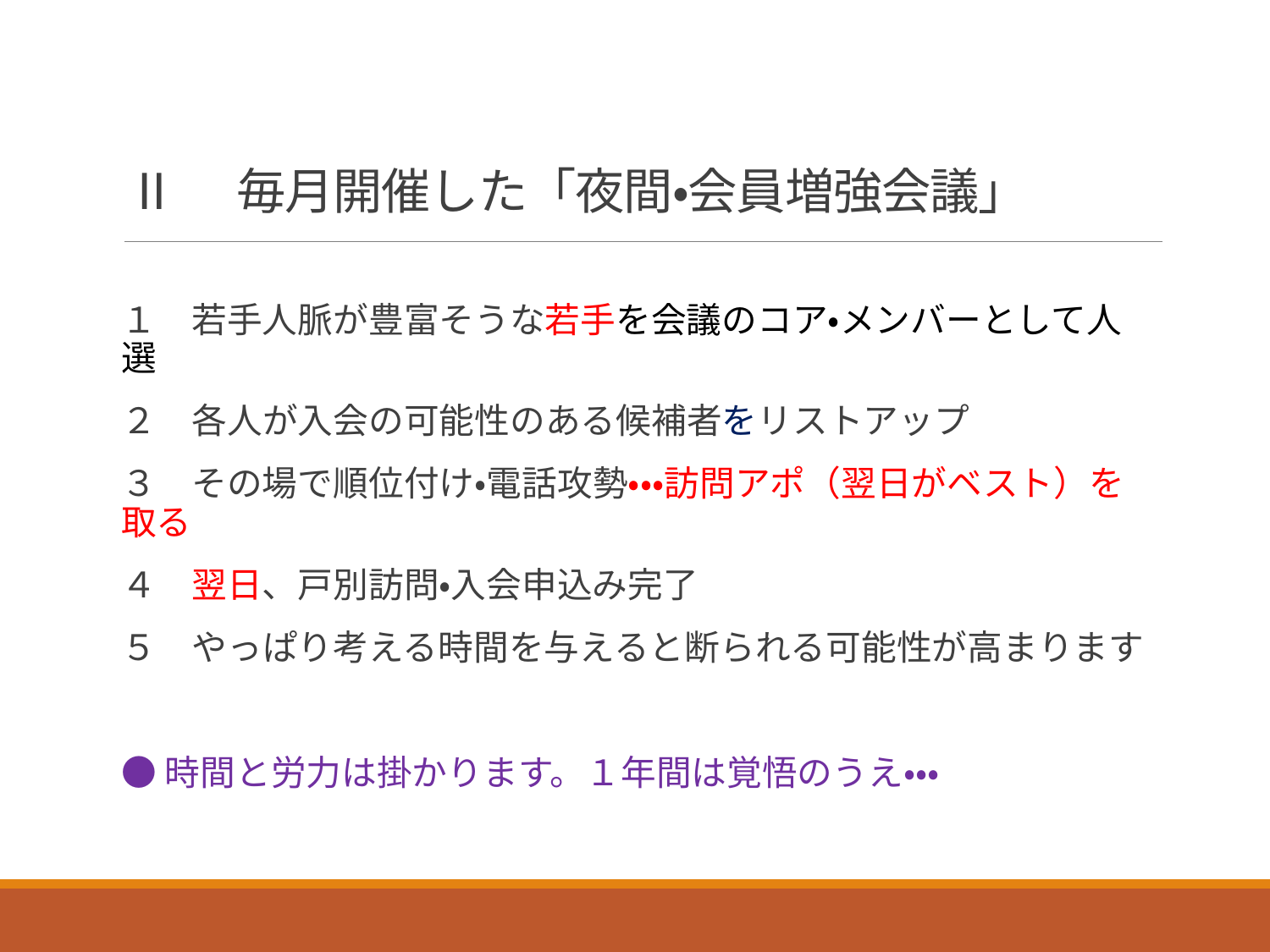

# Ⅱ　毎月開催した「夜間・会員増強会議」
１　若手人脈が豊富そうな若手を会議のコア・メンバーとして人選
２　各人が入会の可能性のある候補者をリストアップ
３　その場で順位付け・電話攻勢・・・訪問アポ（翌日がベスト）を取る
４　翌日、戸別訪問・入会申込み完了
５　やっぱり考える時間を与えると断られる可能性が高まります

●時間と労力は掛かります。１年間は覚悟のうえ・・・